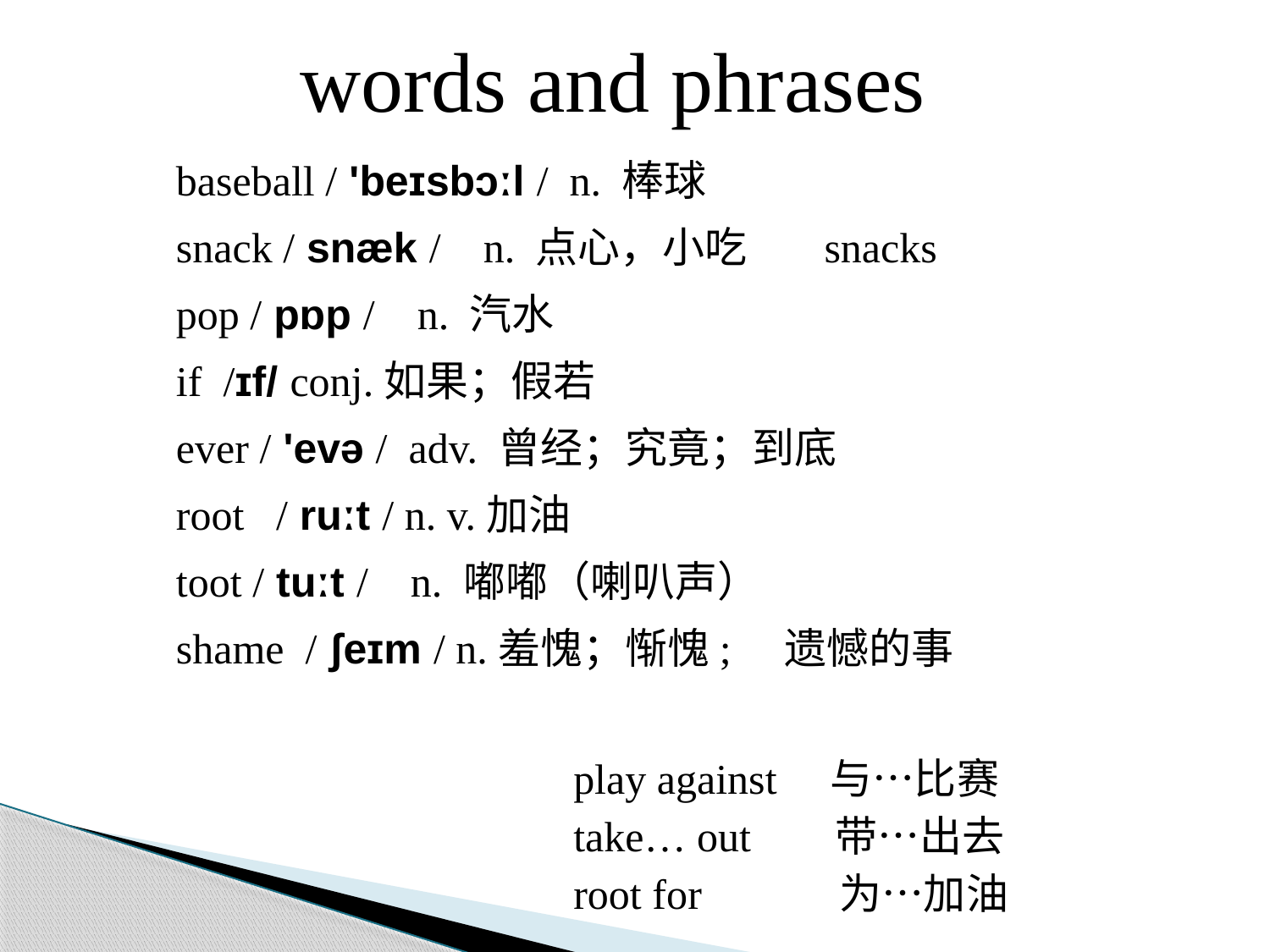

words and phrases

baseball / 'beɪsbɔːl /  n. 棒球
snack / snæk /    n. 点心，小吃       snacks
pop / pɒp /    n. 汽水
if  /ɪf/ conj.如果；假若
ever / 'evə /  adv. 曾经；究竟；到底
root   / ruːt / n. v.加油
toot / tuːt /    n. 嘟嘟（喇叭声）
shame  / ʃeɪm / n.羞愧；惭愧;    遗憾的事

 play against    与…比赛
 take… out       带…出去
 root for            为…加油